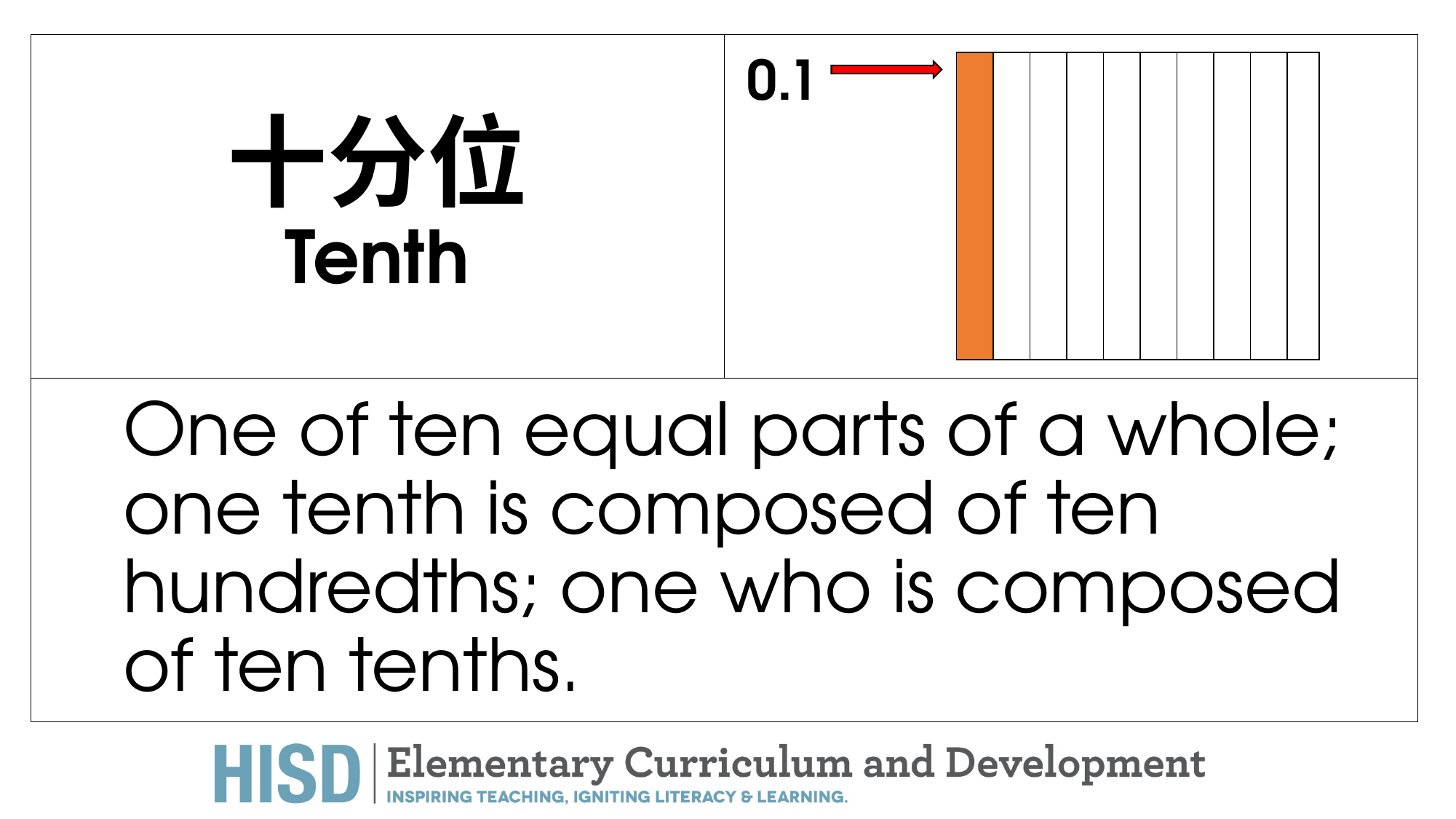

# 十分位 Tenth

0.1
|  |  |  |  |  |  |  |  |  |  |
| --- | --- | --- | --- | --- | --- | --- | --- | --- | --- |

One of ten equal parts of a whole; one tenth is composed of ten hundredths; one who is composed of ten tenths.